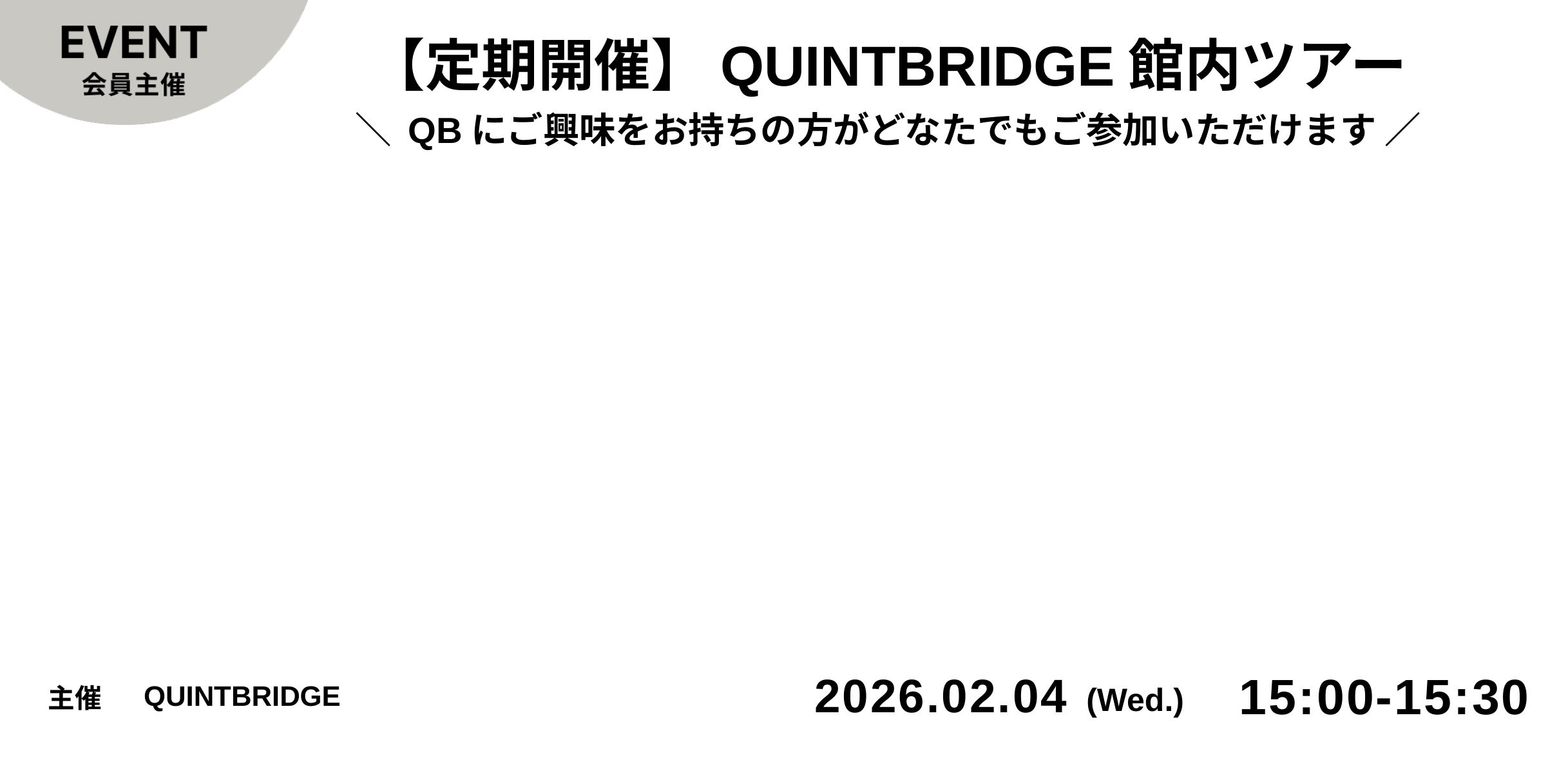

# 【定期開催】QUINTBRIDGE館内ツアー
＼ QBにご興味をお持ちの方がどなたでもご参加いただけます ／
QUINTBRIDGE
15:00-15:30
2026.02.04
(Wed.)